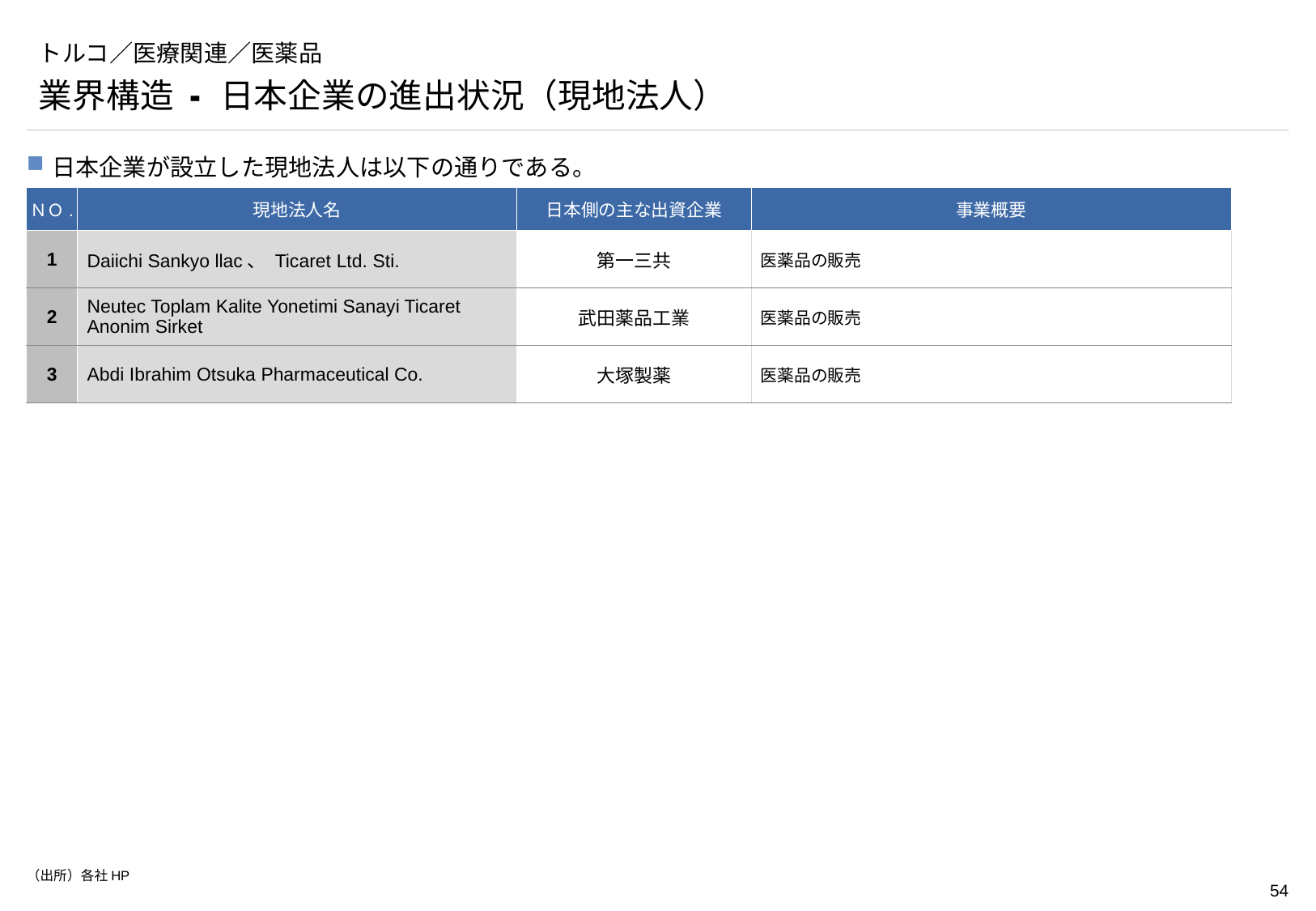

# トルコ／医療関連／医薬品
業界構造 - 日本企業の進出状況（現地法人）
日本企業が設立した現地法人は以下の通りである。
| ＮＯ. | 現地法人名 | 日本側の主な出資企業 | 事業概要 |
| --- | --- | --- | --- |
| 1 | Daiichi Sankyo llac、 Ticaret Ltd. Sti. | 第一三共 | 医薬品の販売 |
| 2 | Neutec Toplam Kalite Yonetimi Sanayi Ticaret Anonim Sirket | 武田薬品工業 | 医薬品の販売 |
| 3 | Abdi Ibrahim Otsuka Pharmaceutical Co. | 大塚製薬 | 医薬品の販売 |
（出所）各社HP